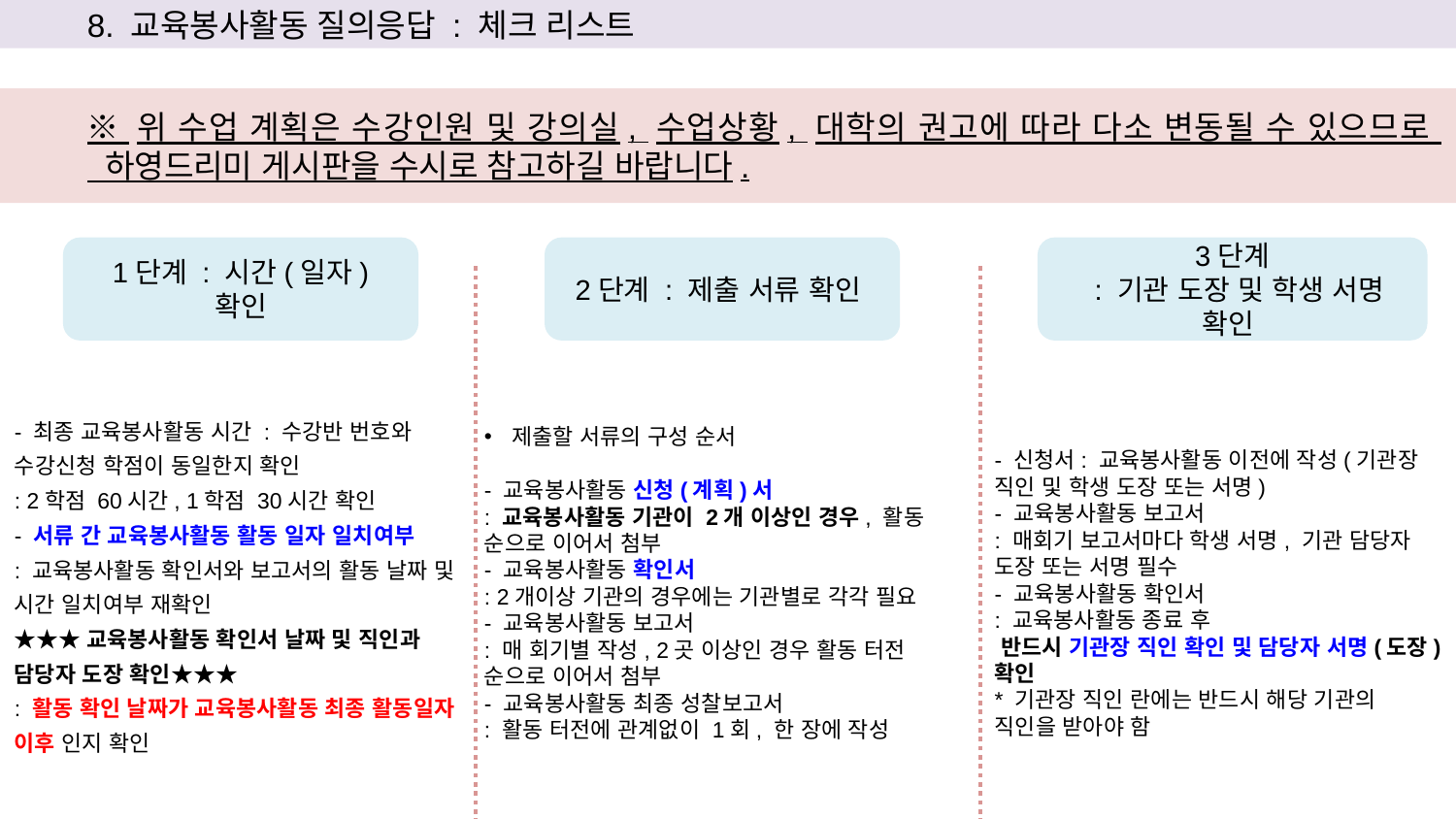

8. 교육봉사활동 질의응답 : 체크 리스트
※ 위 수업 계획은 수강인원 및 강의실, 수업상황, 대학의 권고에 따라 다소 변동될 수 있으므로
  하영드리미 게시판을 수시로 참고하길 바랍니다.
1단계 : 시간(일자) 확인
2단계 : 제출 서류 확인
3단계
 : 기관 도장 및 학생 서명 확인
제출할 서류의 구성 순서

- 교육봉사활동 신청(계획)서
: 교육봉사활동 기관이 2개 이상인 경우, 활동 순으로 이어서 첨부
- 교육봉사활동 확인서
: 2개이상 기관의 경우에는 기관별로 각각 필요
- 교육봉사활동 보고서
: 매 회기별 작성, 2곳 이상인 경우 활동 터전 순으로 이어서 첨부
- 교육봉사활동 최종 성찰보고서
: 활동 터전에 관계없이 1회, 한 장에 작성
- 신청서: 교육봉사활동 이전에 작성(기관장 직인 및 학생 도장 또는 서명)
- 교육봉사활동 보고서
: 매회기 보고서마다 학생 서명, 기관 담당자 도장 또는 서명 필수
- 교육봉사활동 확인서
: 교육봉사활동 종료 후
 반드시 기관장 직인 확인 및 담당자 서명(도장) 확인
* 기관장 직인 란에는 반드시 해당 기관의 직인을 받아야 함
- 최종 교육봉사활동 시간 : 수강반 번호와 수강신청 학점이 동일한지 확인
: 2학점 60시간, 1학점 30시간 확인
- 서류 간 교육봉사활동 활동 일자 일치여부
: 교육봉사활동 확인서와 보고서의 활동 날짜 및 시간 일치여부 재확인
★★★교육봉사활동 확인서 날짜 및 직인과 담당자 도장 확인★★★
: 활동 확인 날짜가 교육봉사활동 최종 활동일자 이후 인지 확인